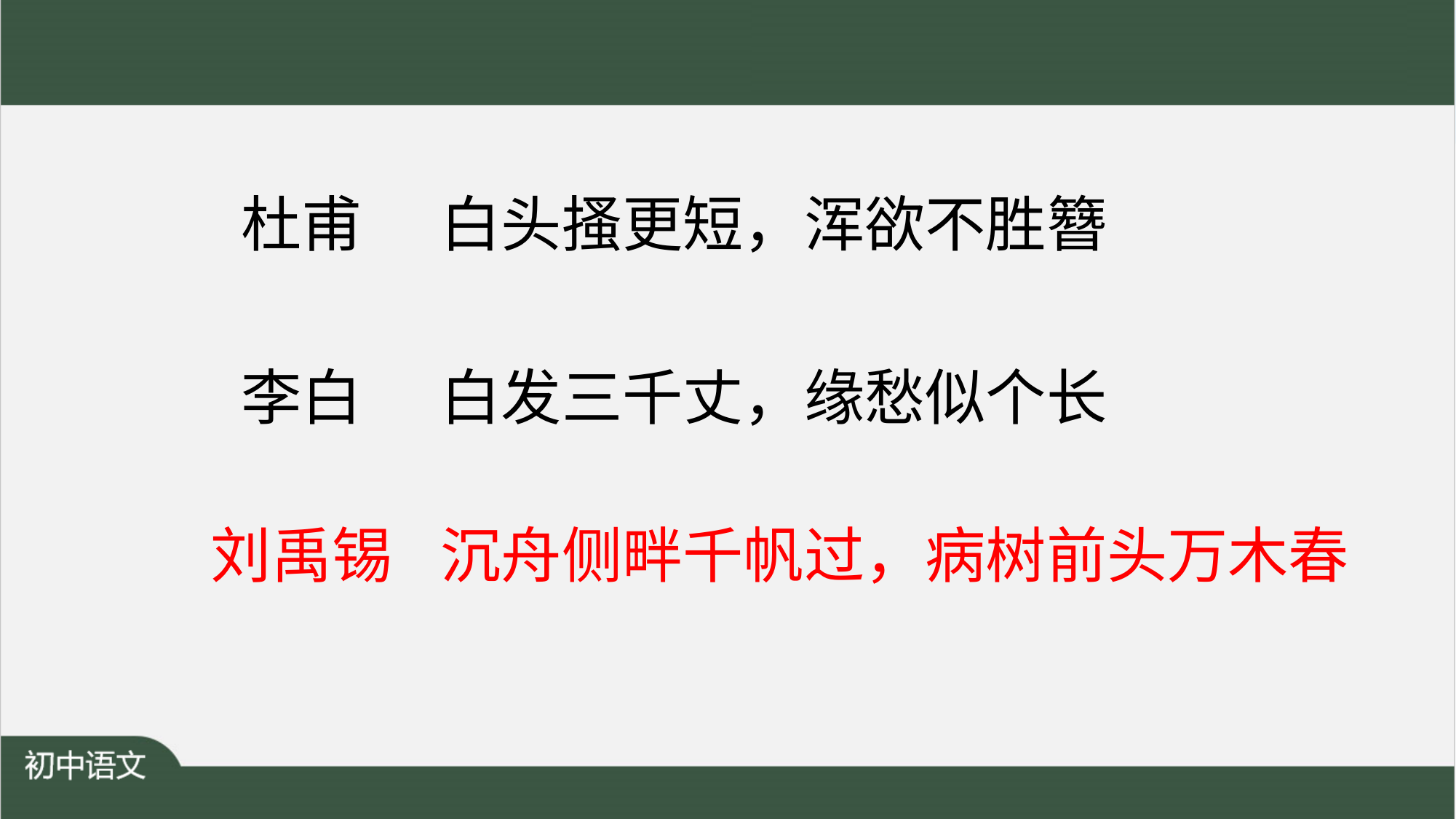

杜甫
白头搔更短，浑欲不胜簪
李白
白发三千丈，缘愁似个长
刘禹锡
沉舟侧畔千帆过，病树前头万木春